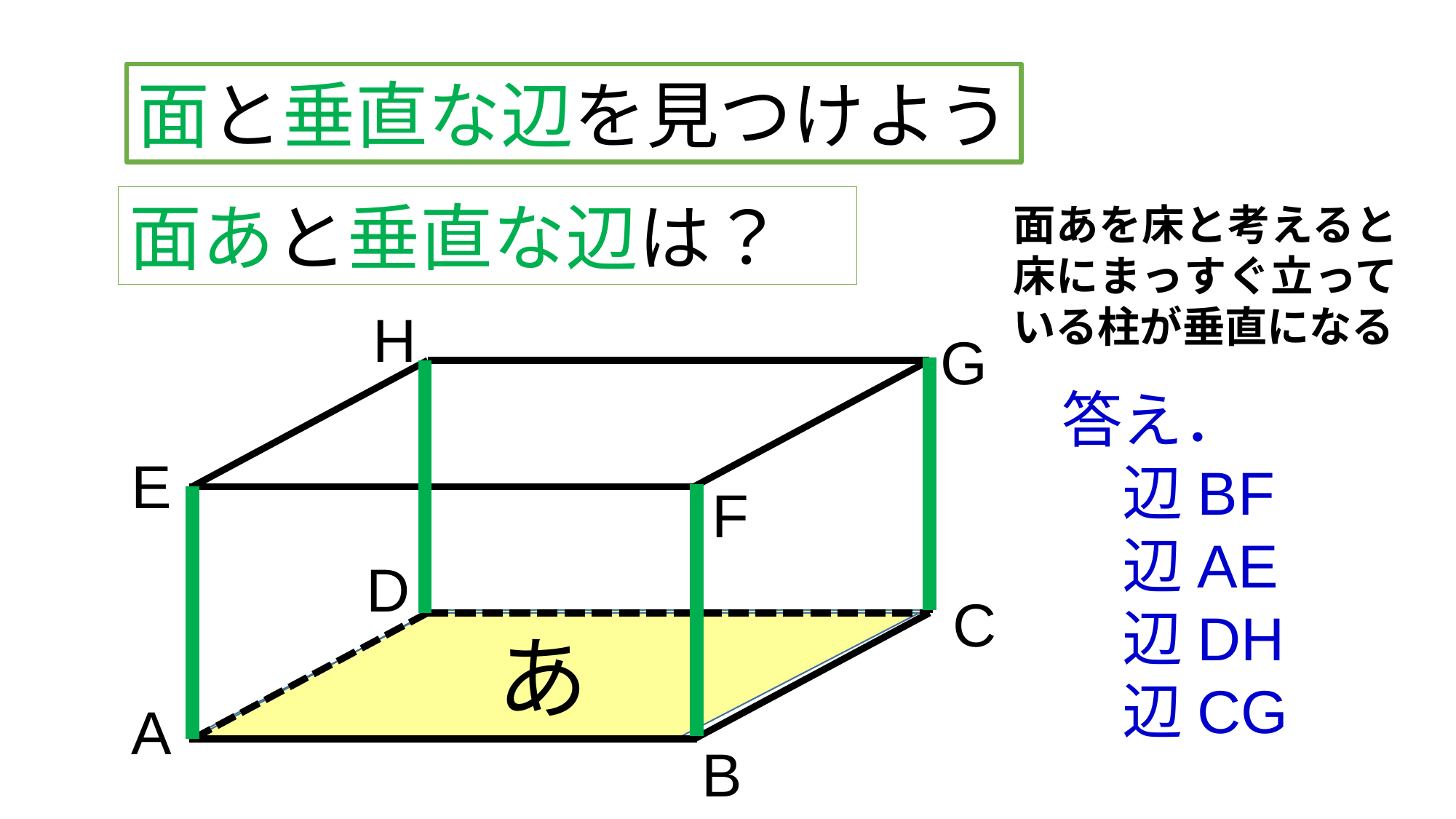

面と垂直な辺を見つけよう
面あと垂直な辺は？
面あを床と考えると床にまっすぐ立っている柱が垂直になる
H
G

答え．
　辺BF
　辺AE
　辺DH
　辺CG
E
F
D
C

あ
A
B